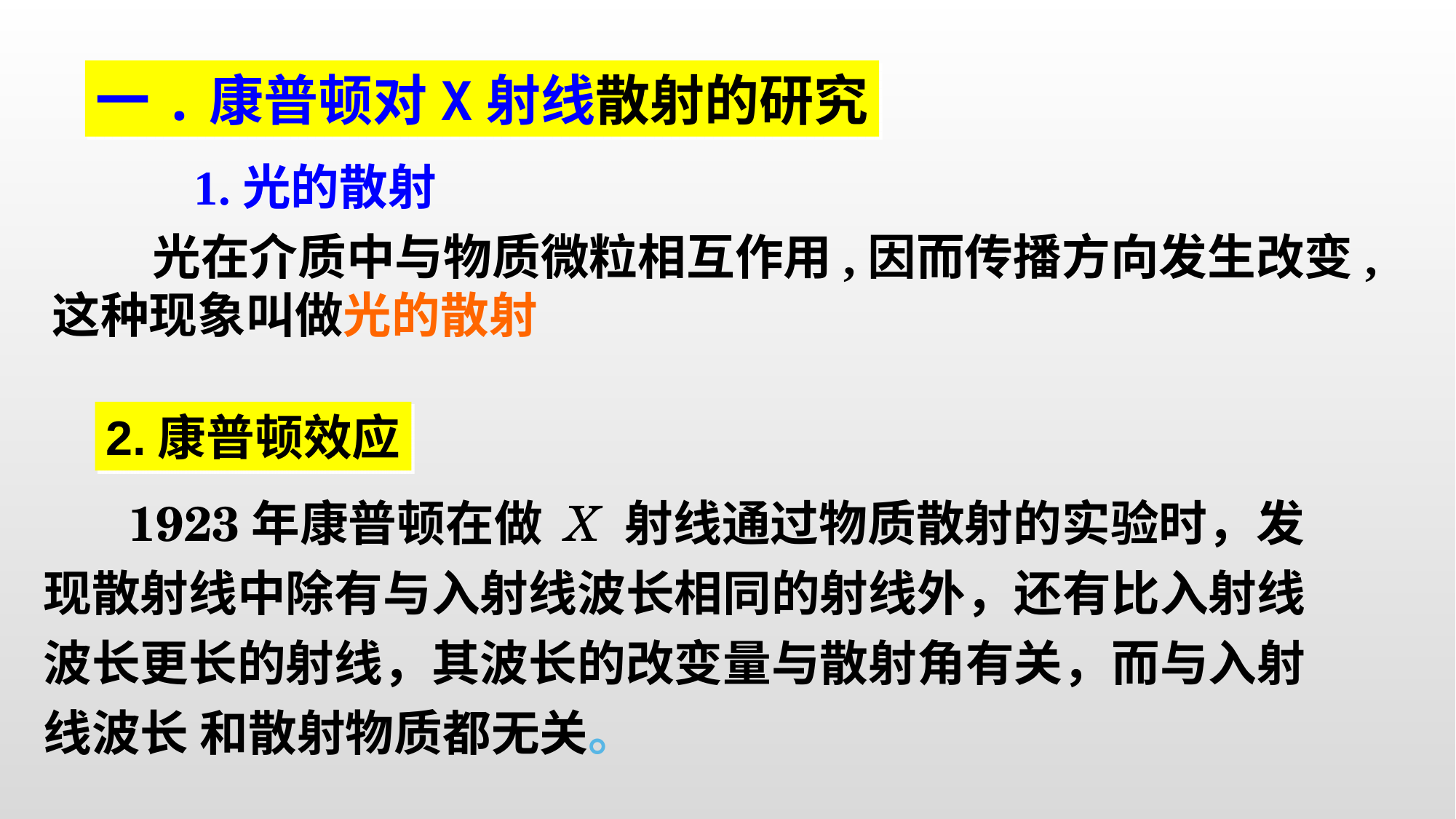

一.康普顿对X射线散射的研究
1.光的散射
        光在介质中与物质微粒相互作用,因而传播方向发生改变,这种现象叫做光的散射
2.康普顿效应
       1923年康普顿在做 X 射线通过物质散射的实验时，发现散射线中除有与入射线波长相同的射线外，还有比入射线波长更长的射线，其波长的改变量与散射角有关，而与入射线波长 和散射物质都无关。